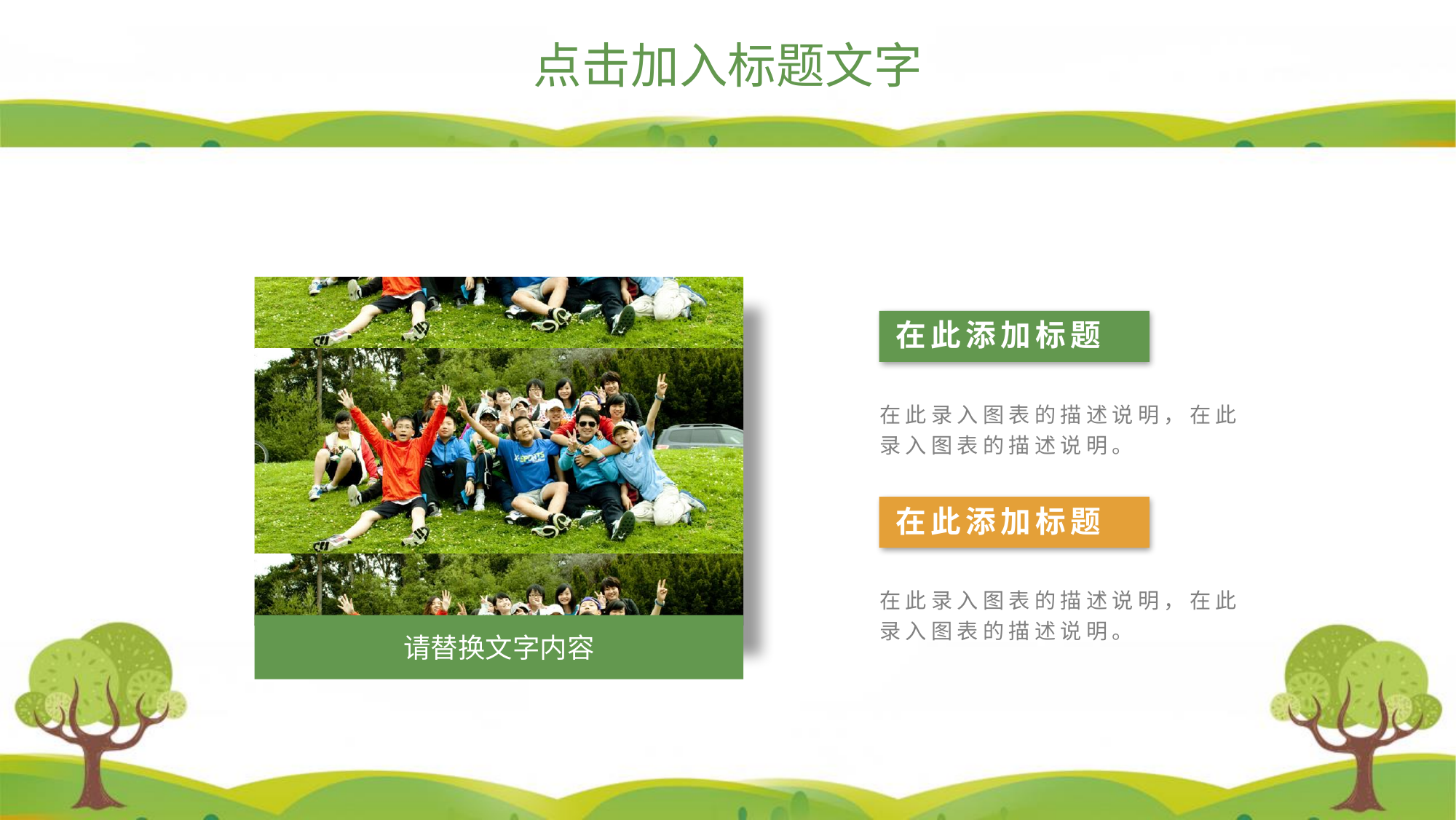

点击加入标题文字

请替换文字内容

在此添加标题
在此录入图表的描述说明，在此录入图表的描述说明。

在此添加标题
在此录入图表的描述说明，在此录入图表的描述说明。